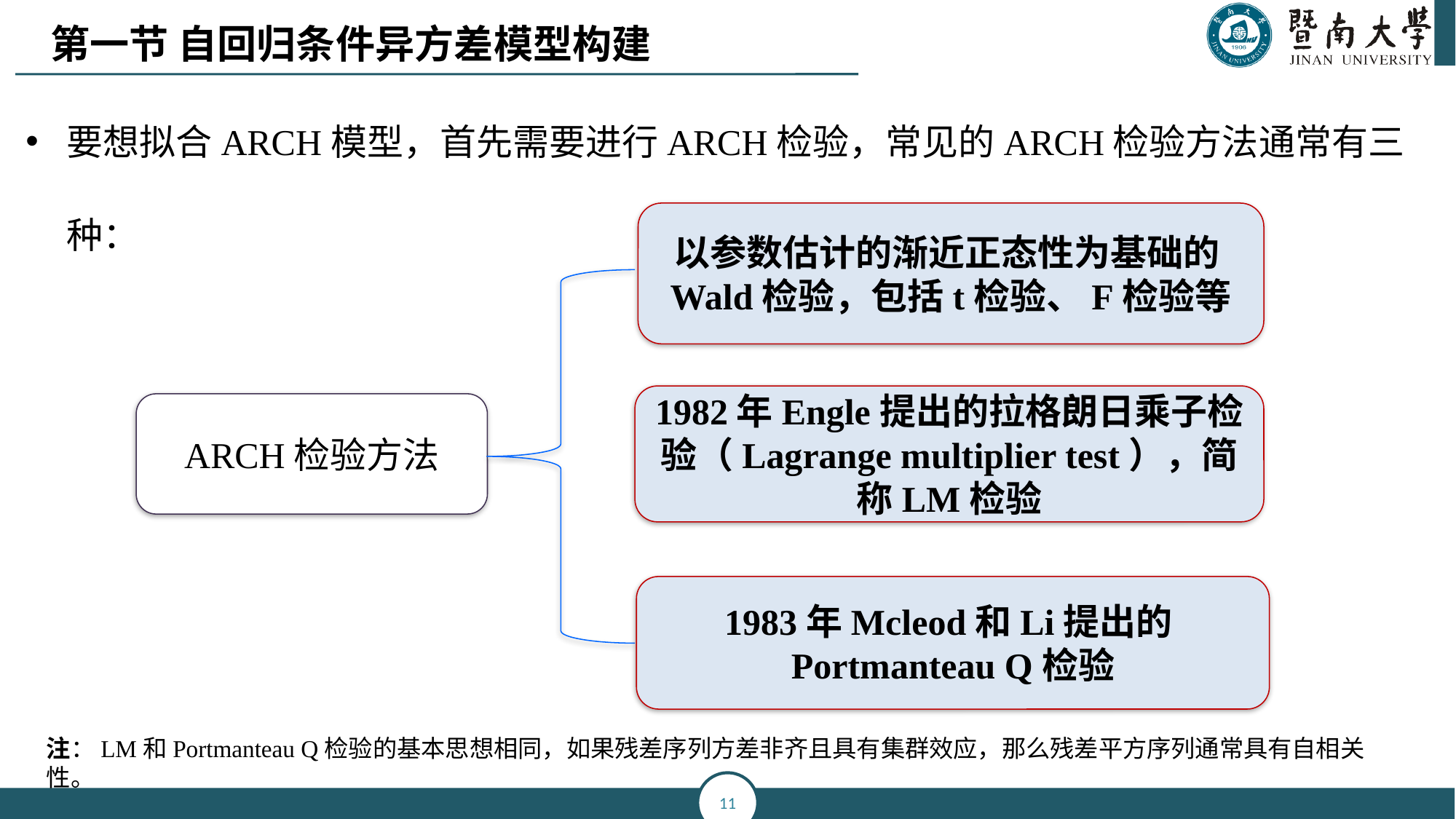

第一节 自回归条件异方差模型构建
要想拟合ARCH模型，首先需要进行ARCH检验，常见的ARCH检验方法通常有三种：

以参数估计的渐近正态性为基础的Wald检验，包括t检验、F检验等
1982年Engle提出的拉格朗日乘子检验（Lagrange multiplier test），简称LM检验

ARCH检验方法
1983年Mcleod和Li提出的Portmanteau Q检验
注：LM和Portmanteau Q检验的基本思想相同，如果残差序列方差非齐且具有集群效应，那么残差平方序列通常具有自相关性。